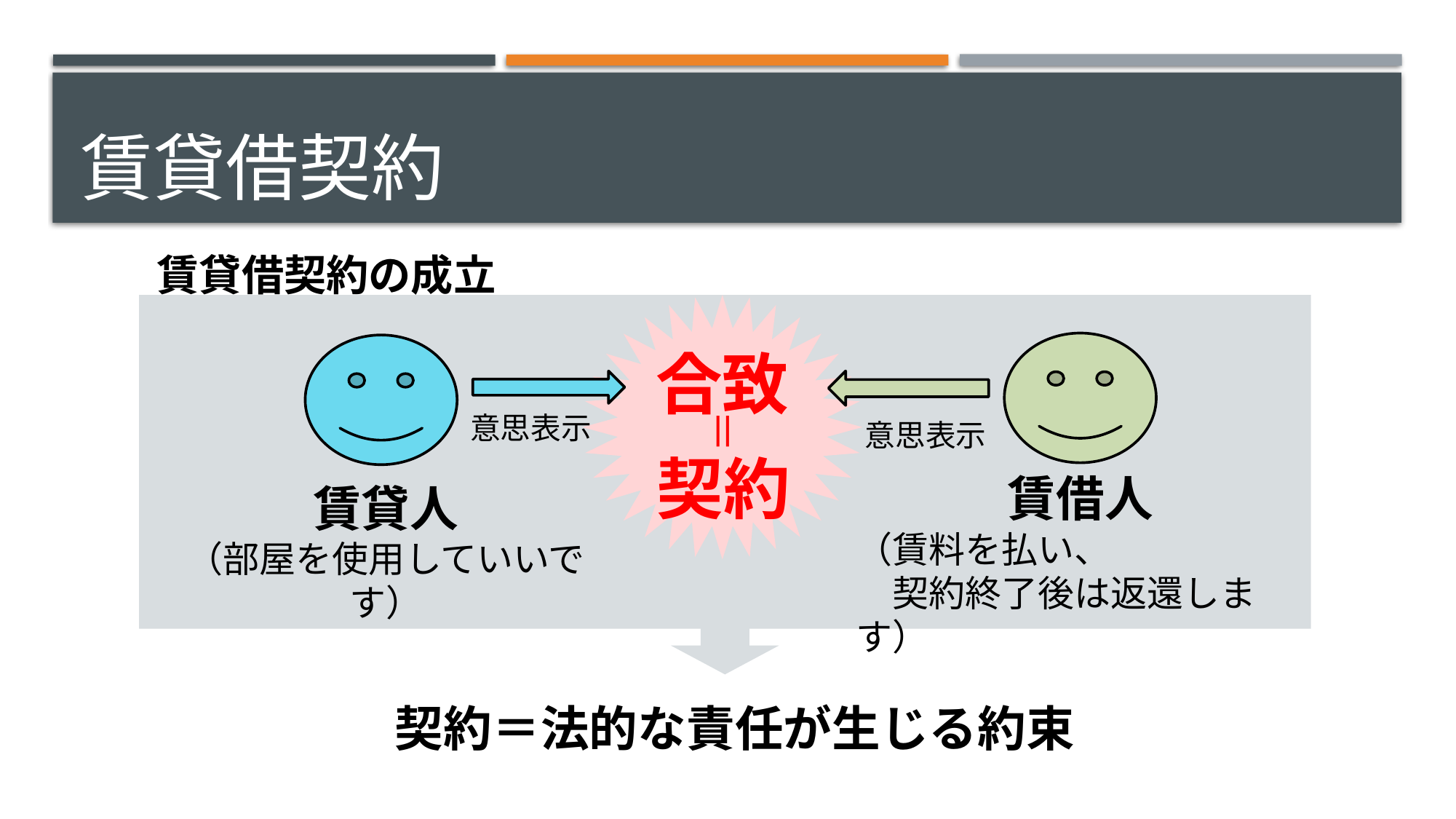

賃貸借契約
賃貸借契約の成立

合致

＝
意思表示
意思表示
契約
賃借人
（賃料を払い、
　契約終了後は返還します）
賃貸人
（部屋を使用していいです）
契約＝法的な責任が生じる約束